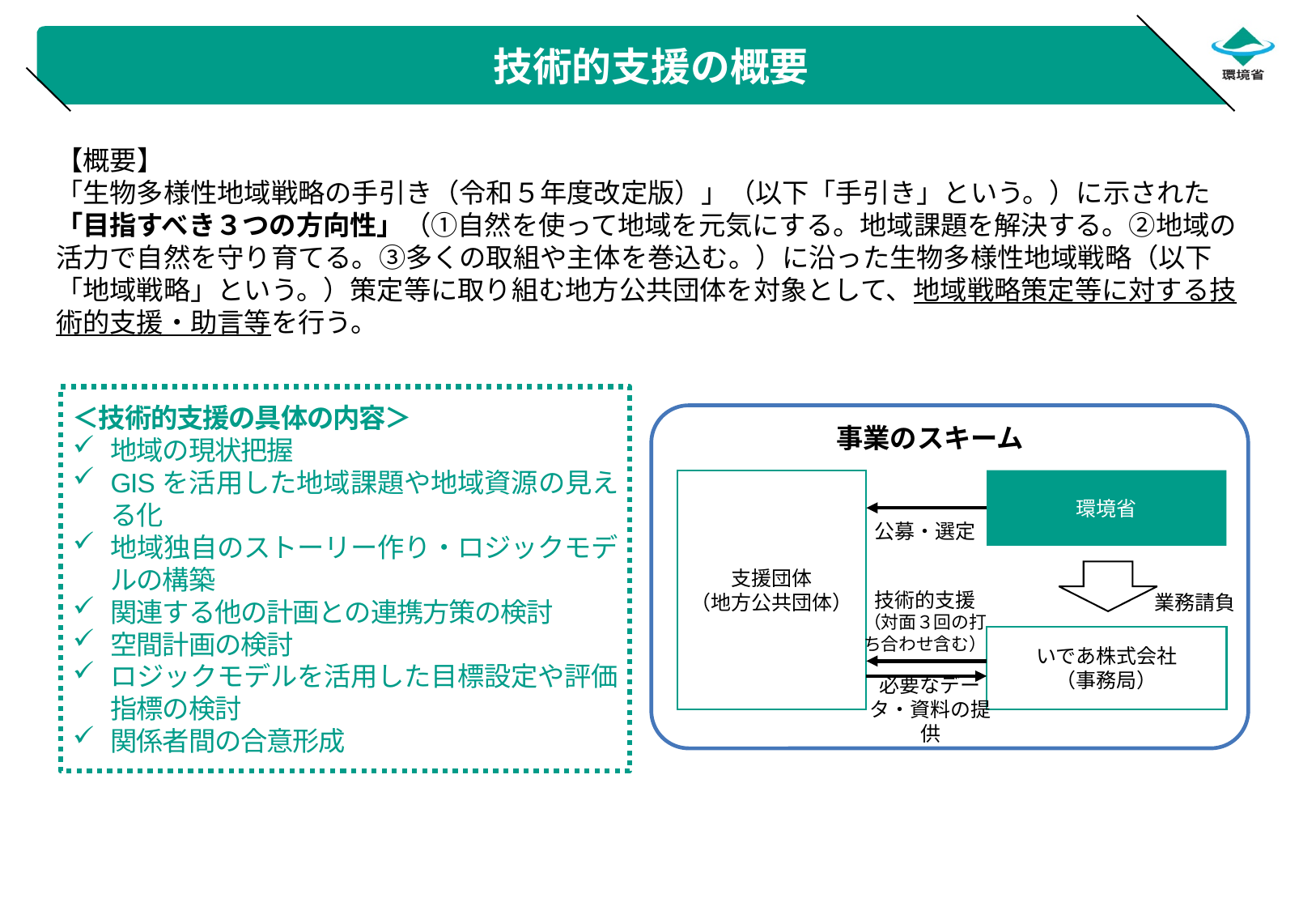

# 技術的支援の概要
【概要】
「生物多様性地域戦略の手引き（令和５年度改定版）」（以下「手引き」という。）に示された「目指すべき３つの方向性」（①自然を使って地域を元気にする。地域課題を解決する。②地域の活力で自然を守り育てる。③多くの取組や主体を巻込む。）に沿った生物多様性地域戦略（以下「地域戦略」という。）策定等に取り組む地方公共団体を対象として、地域戦略策定等に対する技術的支援・助言等を行う。

事業のスキーム
支援団体
（地方公共団体）
環境省
公募・選定

業務請負
技術的支援
（対面３回の打ち合わせ含む）
いであ株式会社
（事務局）
必要なデータ・資料の提供
＜技術的支援の具体の内容＞
地域の現状把握
GISを活用した地域課題や地域資源の見える化
地域独自のストーリー作り・ロジックモデルの構築
関連する他の計画との連携方策の検討
空間計画の検討
ロジックモデルを活用した目標設定や評価指標の検討
関係者間の合意形成